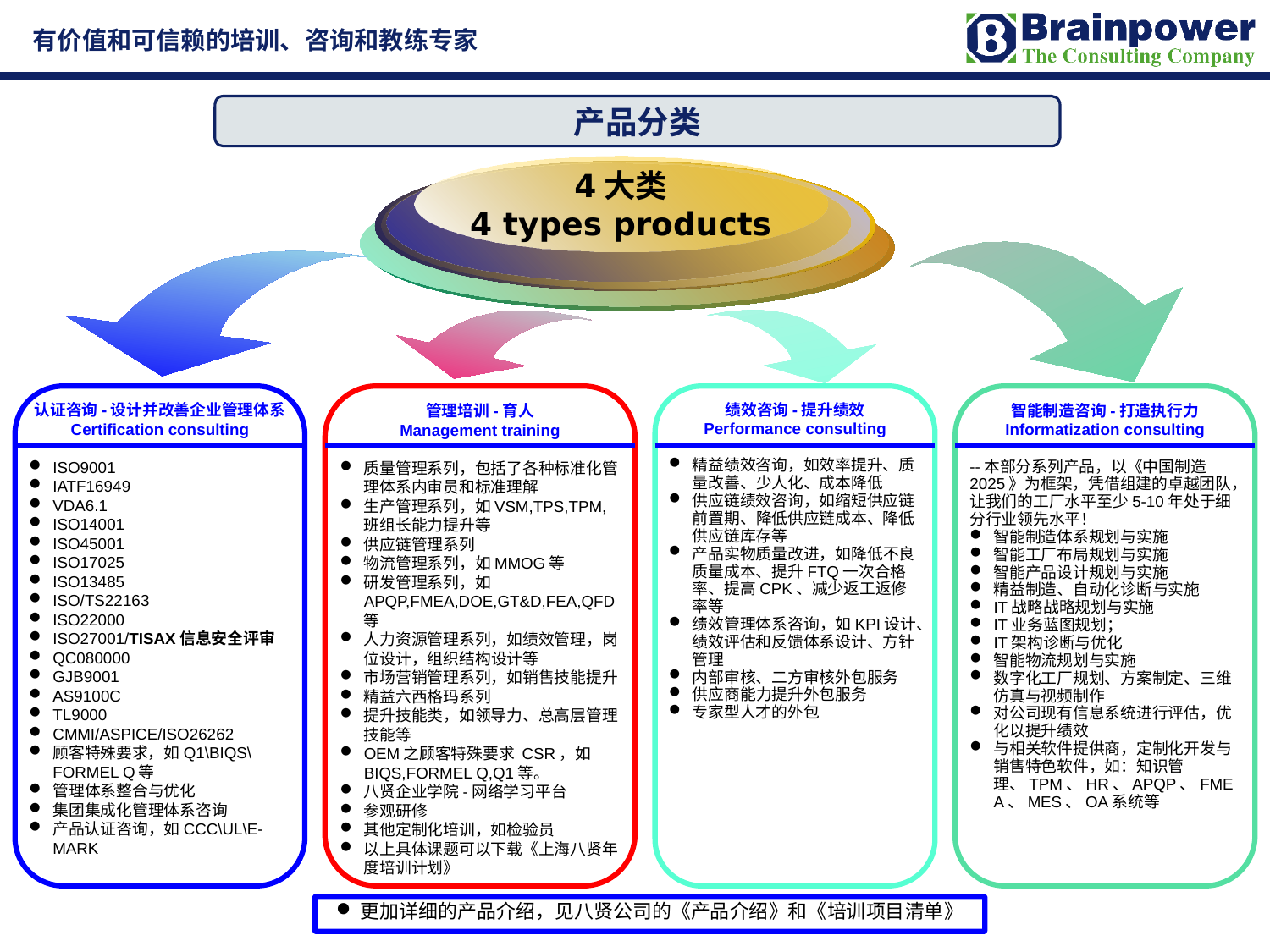

产品分类

4大类
4 types products

认证咨询-设计并改善企业管理体系 Certification consulting

ISO9001
IATF16949
VDA6.1
ISO14001
ISO45001
ISO17025
ISO13485
ISO/TS22163
ISO22000
ISO27001/TISAX信息安全评审
QC080000
GJB9001
AS9100C
TL9000
CMMI/ASPICE/ISO26262
顾客特殊要求，如Q1\BIQS\FORMEL Q等
管理体系整合与优化
集团集成化管理体系咨询
产品认证咨询，如CCC\UL\E-MARK
管理培训-育人
Management training

质量管理系列，包括了各种标准化管理体系内审员和标准理解
生产管理系列，如VSM,TPS,TPM,班组长能力提升等
供应链管理系列
物流管理系列，如MMOG等
研发管理系列，如APQP,FMEA,DOE,GT&D,FEA,QFD等
人力资源管理系列，如绩效管理，岗位设计，组织结构设计等
市场营销管理系列，如销售技能提升
精益六西格玛系列
提升技能类，如领导力、总高层管理技能等
OEM之顾客特殊要求 CSR，如BIQS,FORMEL Q,Q1等。
八贤企业学院-网络学习平台
参观研修
其他定制化培训，如检验员
以上具体课题可以下载《上海八贤年度培训计划》
绩效咨询-提升绩效
Performance consulting

精益绩效咨询，如效率提升、质量改善、少人化、成本降低
供应链绩效咨询，如缩短供应链前置期、降低供应链成本、降低供应链库存等
产品实物质量改进，如降低不良质量成本、提升FTQ一次合格率、提高CPK、减少返工返修率等
绩效管理体系咨询，如KPI设计、绩效评估和反馈体系设计、方针管理
内部审核、二方审核外包服务
供应商能力提升外包服务
专家型人才的外包
智能制造咨询-打造执行力
Informatization consulting

--本部分系列产品，以《中国制造2025》为框架，凭借组建的卓越团队，让我们的工厂水平至少5-10年处于细分行业领先水平！
智能制造体系规划与实施
智能工厂布局规划与实施
智能产品设计规划与实施
精益制造、自动化诊断与实施
IT战略战略规划与实施
IT业务蓝图规划；
IT架构诊断与优化
智能物流规划与实施
数字化工厂规划、方案制定、三维仿真与视频制作
对公司现有信息系统进行评估，优化以提升绩效
与相关软件提供商，定制化开发与销售特色软件，如：知识管理、TPM、HR、APQP、FMEA、MES、OA系统等
更加详细的产品介绍，见八贤公司的《产品介绍》和《培训项目清单》